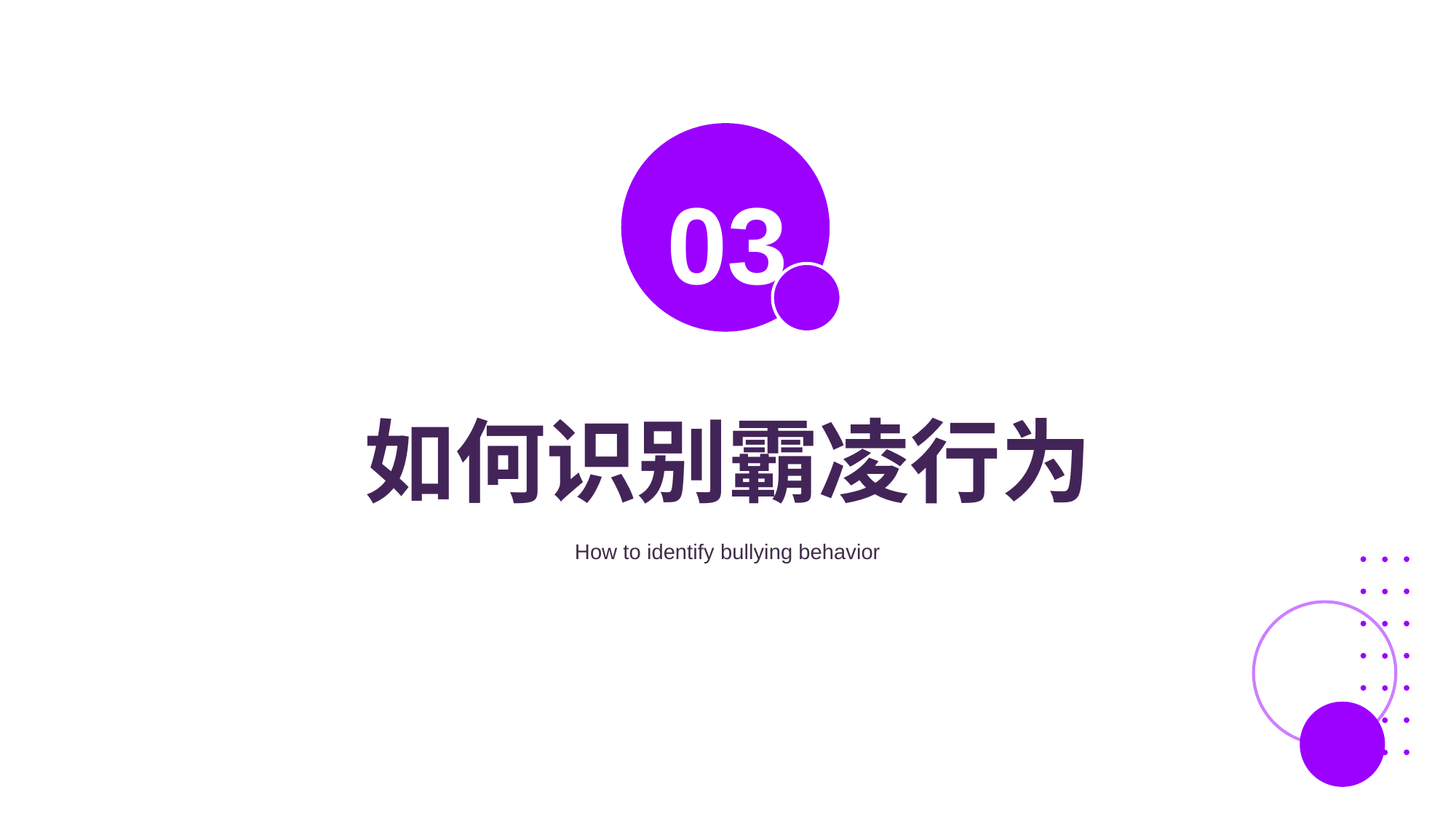

03
如何识别霸凌行为
How to identify bullying behavior